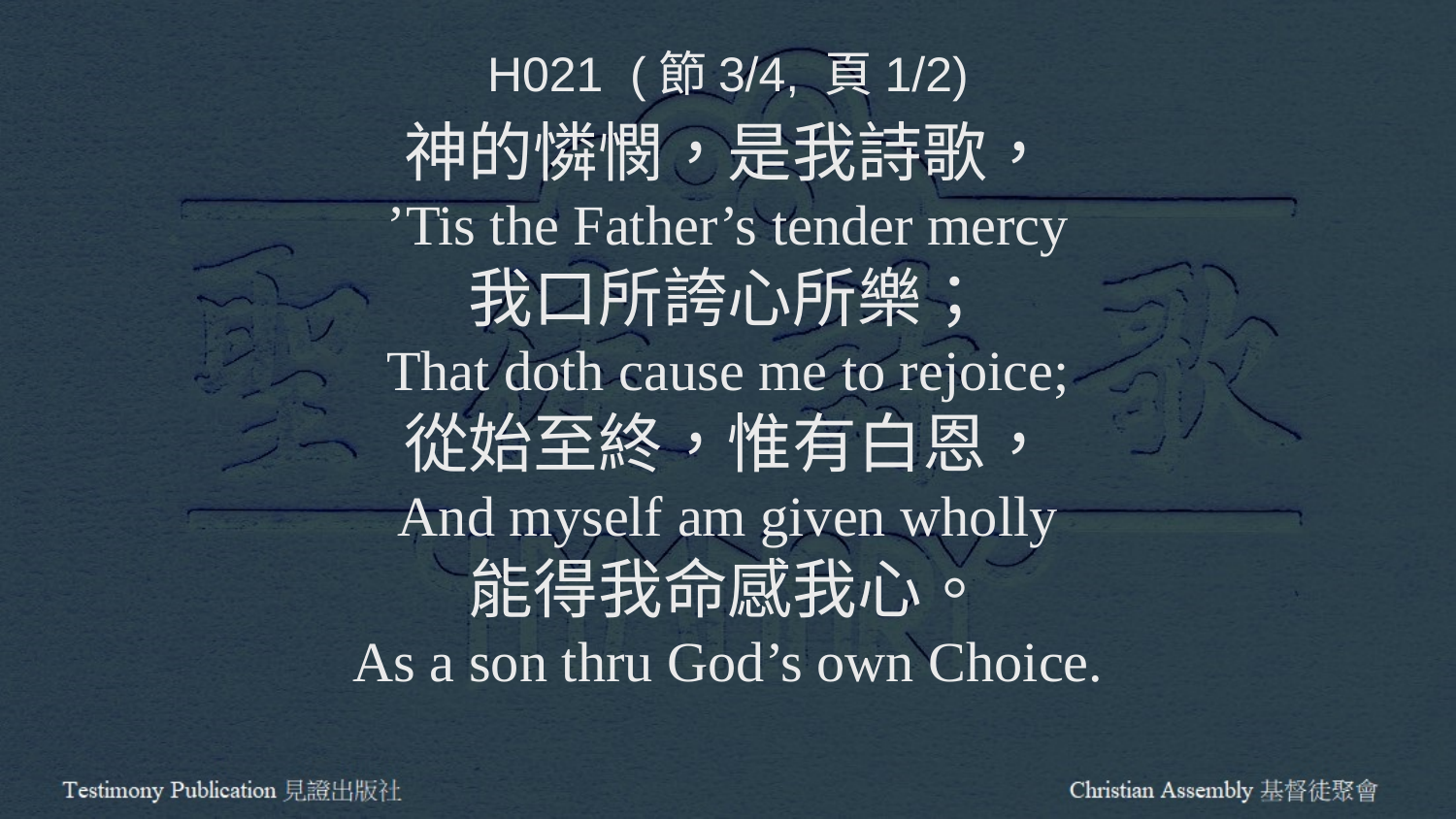

H021  (節3/4, 頁1/2)
神的憐憫，是我詩歌，
’Tis the Father’s tender mercy
我口所誇心所樂；
That doth cause me to rejoice;
從始至終，惟有白恩，
And myself am given wholly
能得我命感我心。
As a son thru God’s own Choice.